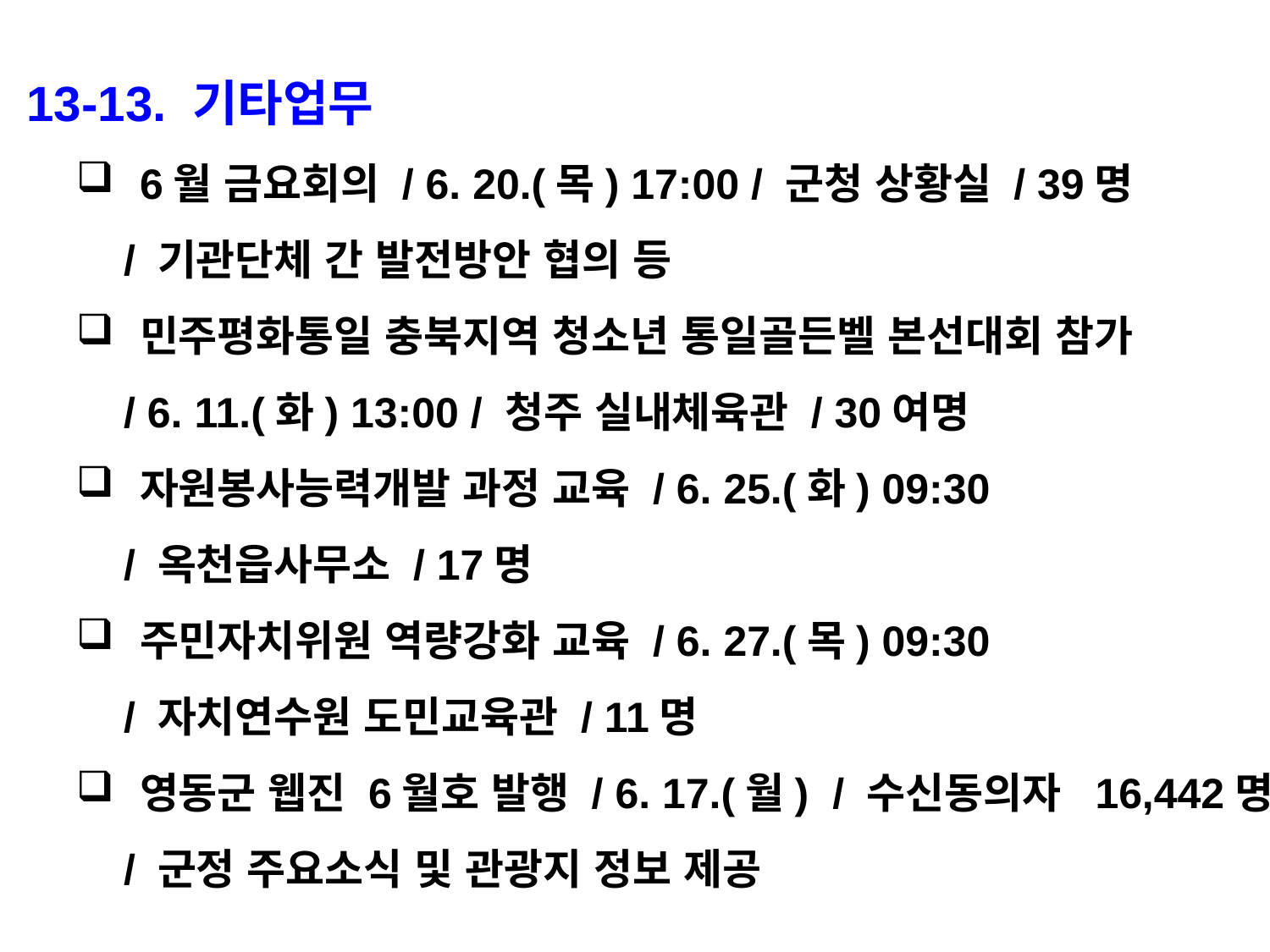

13-13. 기타업무
6월 금요회의 / 6. 20.(목) 17:00 / 군청 상황실 / 39명
    / 기관단체 간 발전방안 협의 등
민주평화통일 충북지역 청소년 통일골든벨 본선대회 참가
    / 6. 11.(화) 13:00 / 청주 실내체육관 / 30여명
자원봉사능력개발 과정 교육 / 6. 25.(화) 09:30
    / 옥천읍사무소 / 17명
주민자치위원 역량강화 교육 / 6. 27.(목) 09:30
    / 자치연수원 도민교육관 / 11명
영동군 웹진 6월호 발행 / 6. 17.(월)  / 수신동의자  16,442명
    / 군정 주요소식 및 관광지 정보 제공